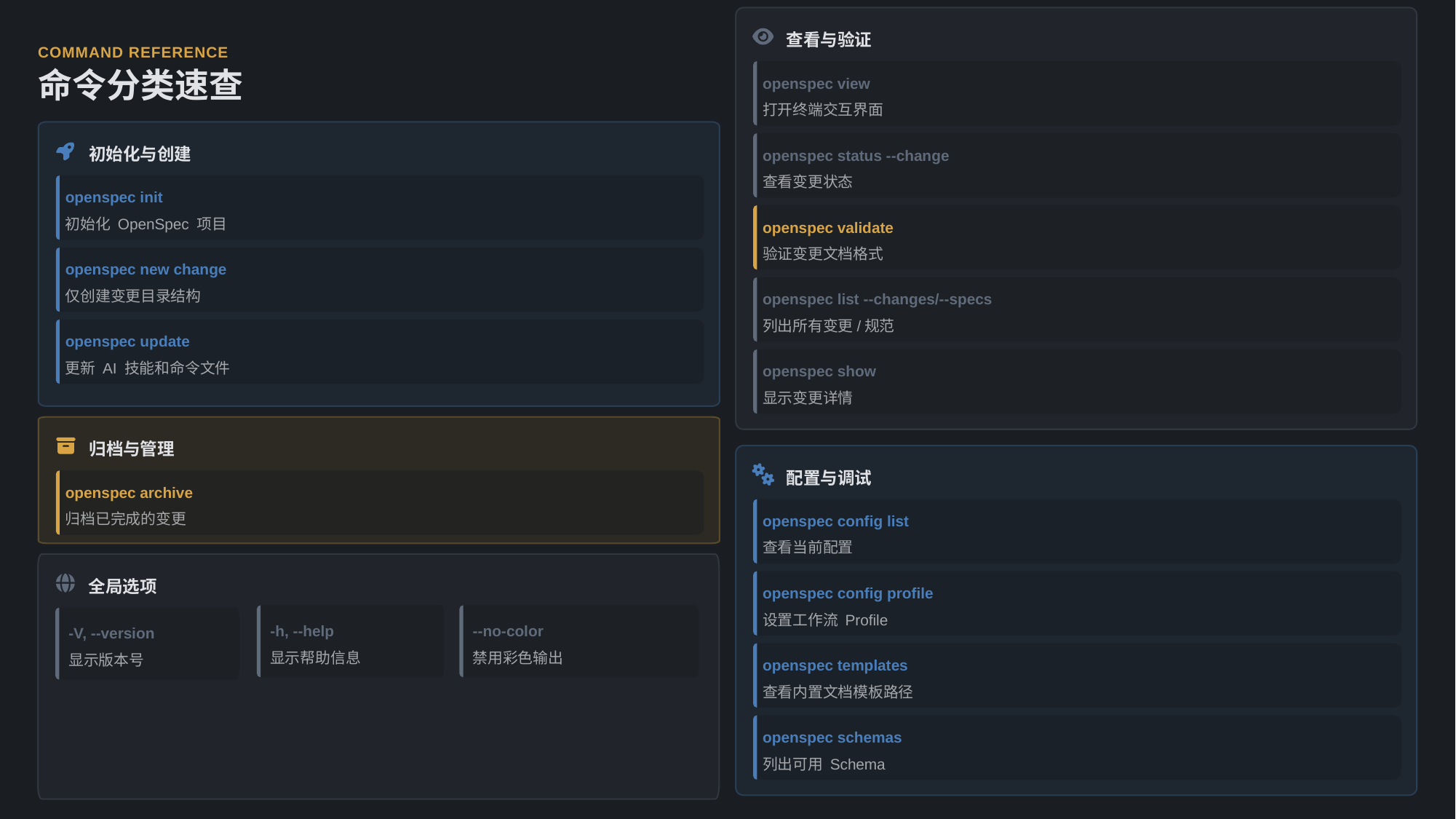

查看与验证

COMMAND REFERENCE

命令分类速查
openspec view
打开终端交互界面

初始化与创建
openspec status --change

查看变更状态

openspec init

初始化 OpenSpec 项目
openspec validate
验证变更文档格式

openspec new change

仅创建变更目录结构
openspec list --changes/--specs
列出所有变更/规范

openspec update

更新 AI 技能和命令文件
openspec show
显示变更详情

归档与管理

配置与调试

openspec archive

归档已完成的变更
openspec config list
查看当前配置

全局选项

openspec config profile

设置工作流 Profile

--no-color
-h, --help
-V, --version
禁用彩色输出

显示帮助信息
显示版本号
openspec templates
查看内置文档模板路径

openspec schemas
列出可用 Schema